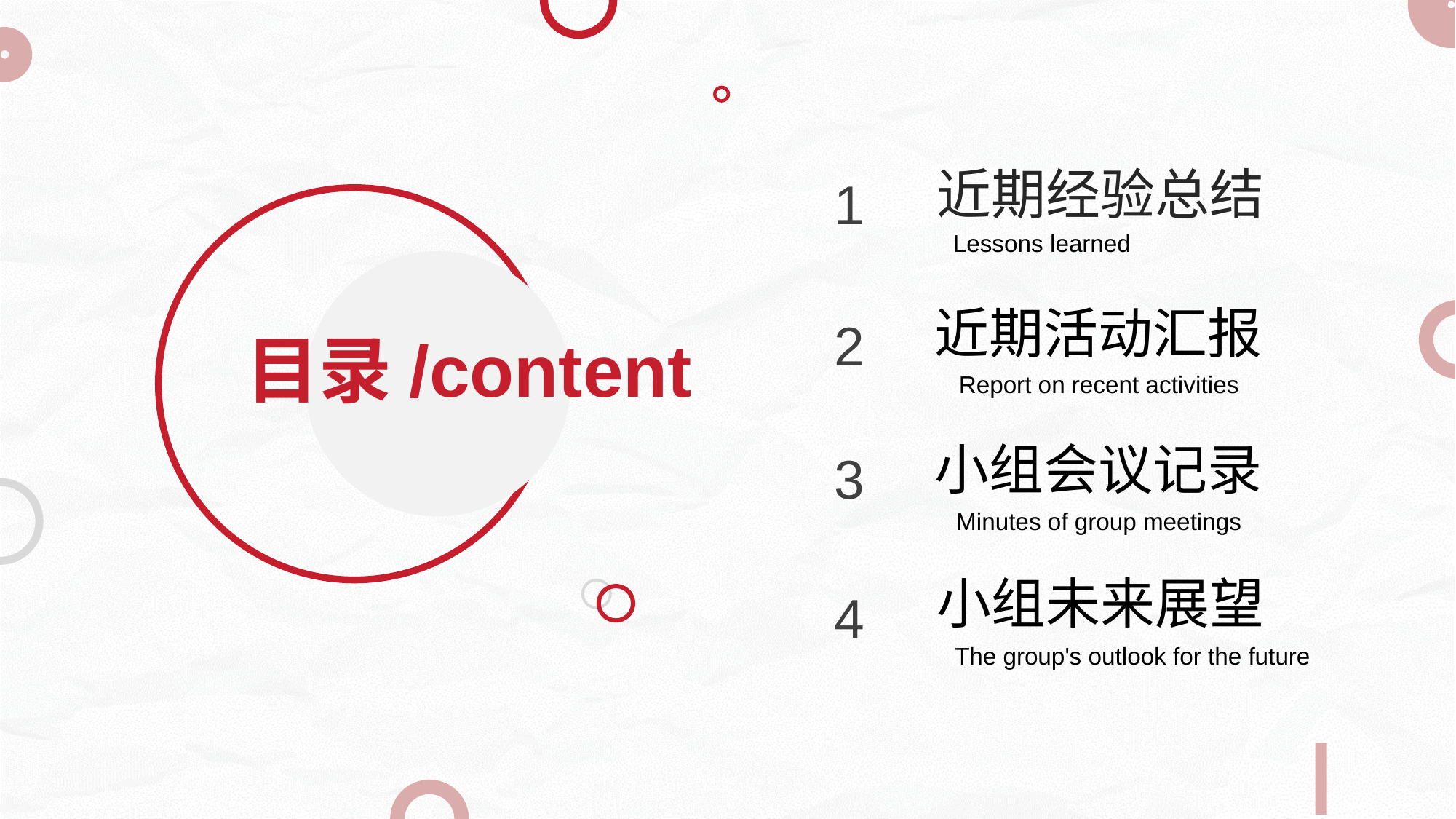

近期经验总结
1
Lessons learned

近期活动汇报
2
Report on recent activities

目录/content
小组会议记录
3
Minutes of group meetings

小组未来展望
4
The group's outlook for the future